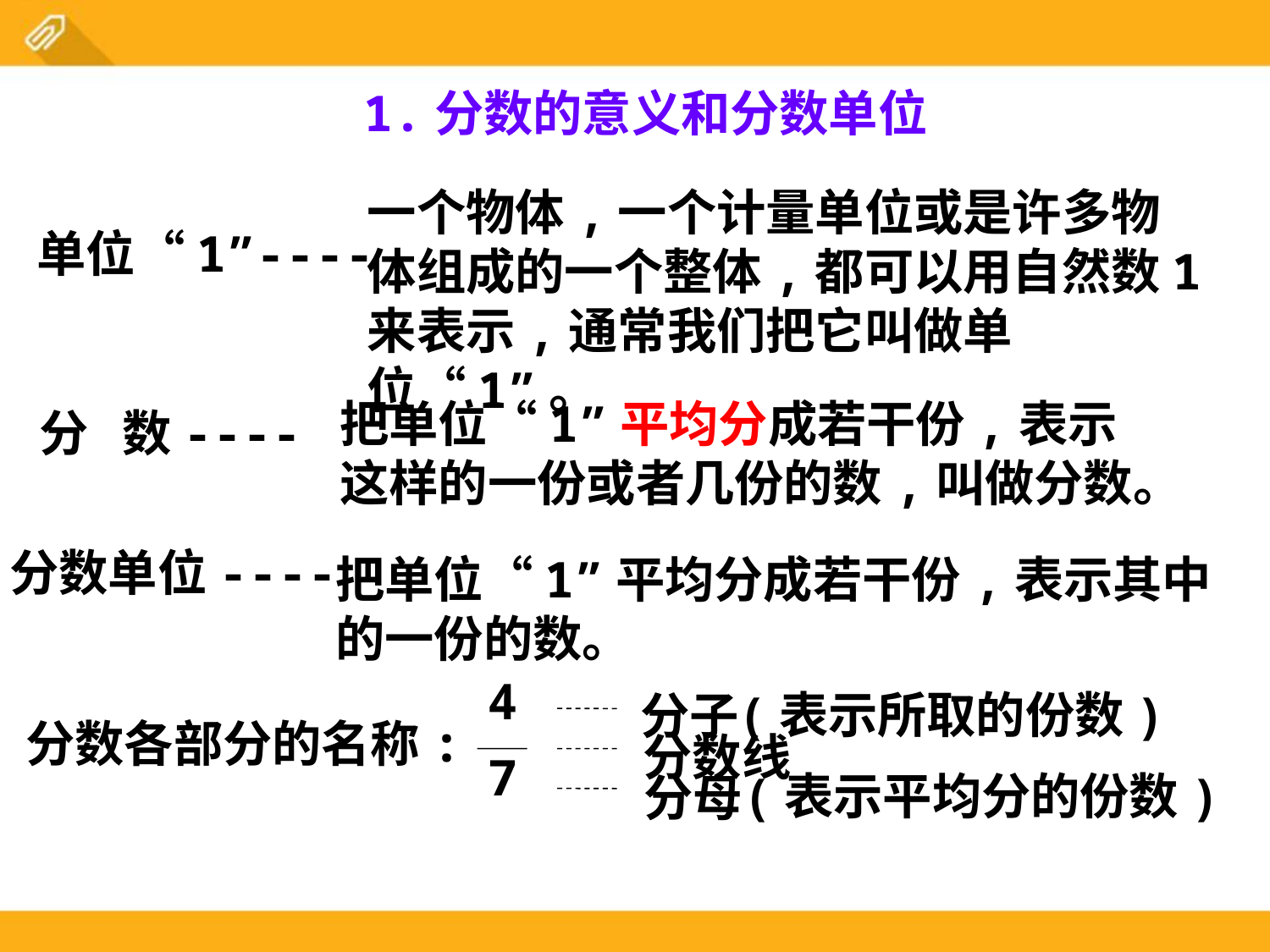

1.分数的意义和分数单位
一个物体,一个计量单位或是许多物体组成的一个整体,都可以用自然数1来表示,通常我们把它叫做单位“1”。
单位“1”----

把单位“1”平均分成若干份,表示这样的一份或者几份的数,叫做分数。
分   数----
分数单位----
把单位“1”平均分成若干份,表示其中
的一份的数。
4
7

(表示所取的份数)
分子
分母
分数线
(表示平均分的份数)
分数各部分的名称: